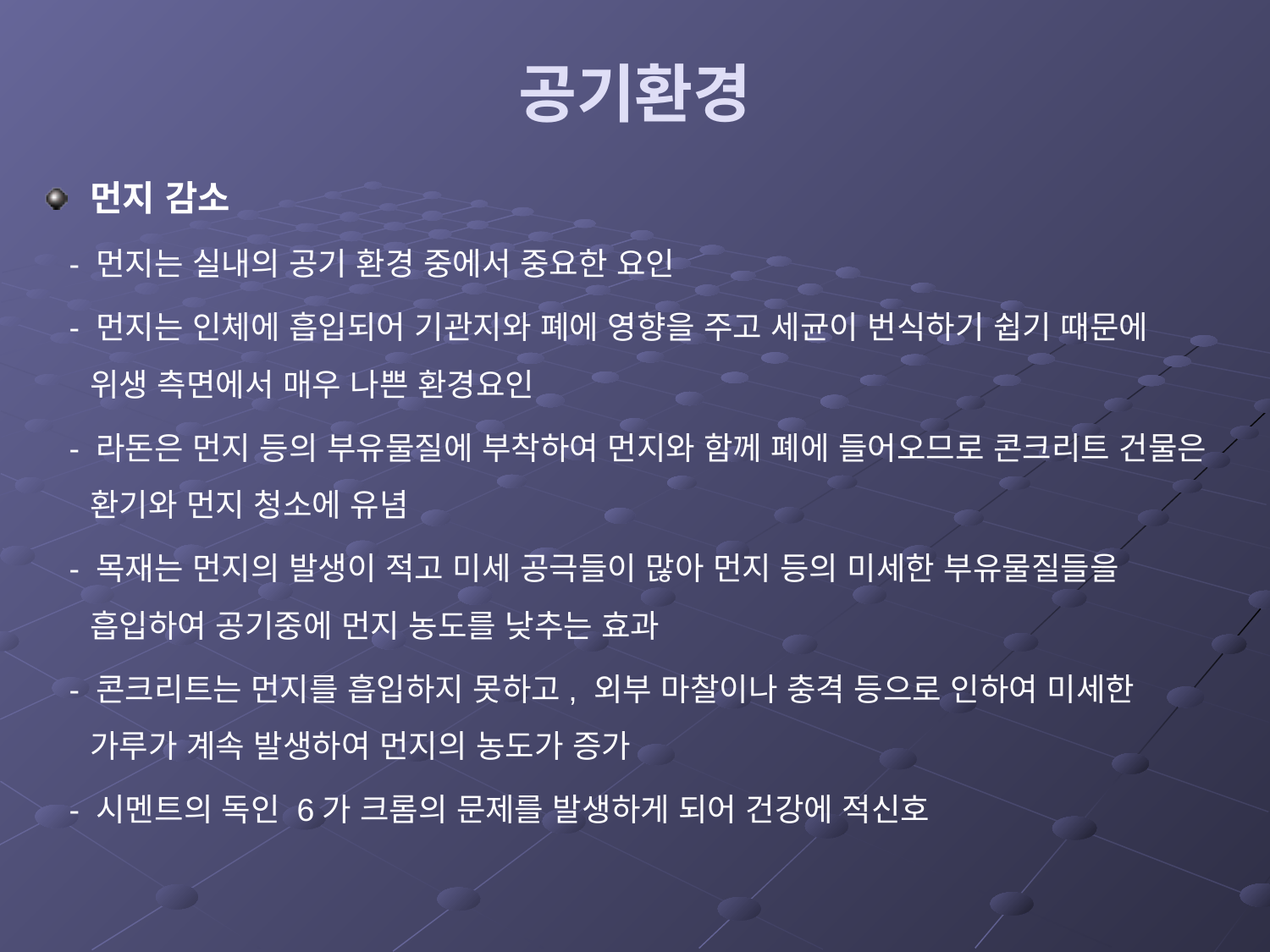

# 공기환경
먼지 감소
   - 먼지는 실내의 공기 환경 중에서 중요한 요인
   - 먼지는 인체에 흡입되어 기관지와 폐에 영향을 주고 세균이 번식하기 쉽기 때문에 위생 측면에서 매우 나쁜 환경요인
   - 라돈은 먼지 등의 부유물질에 부착하여 먼지와 함께 폐에 들어오므로 콘크리트 건물은 환기와 먼지 청소에 유념
   - 목재는 먼지의 발생이 적고 미세 공극들이 많아 먼지 등의 미세한 부유물질들을 흡입하여 공기중에 먼지 농도를 낮추는 효과
   - 콘크리트는 먼지를 흡입하지 못하고, 외부 마찰이나 충격 등으로 인하여 미세한 가루가 계속 발생하여 먼지의 농도가 증가
   - 시멘트의 독인 6가 크롬의 문제를 발생하게 되어 건강에 적신호